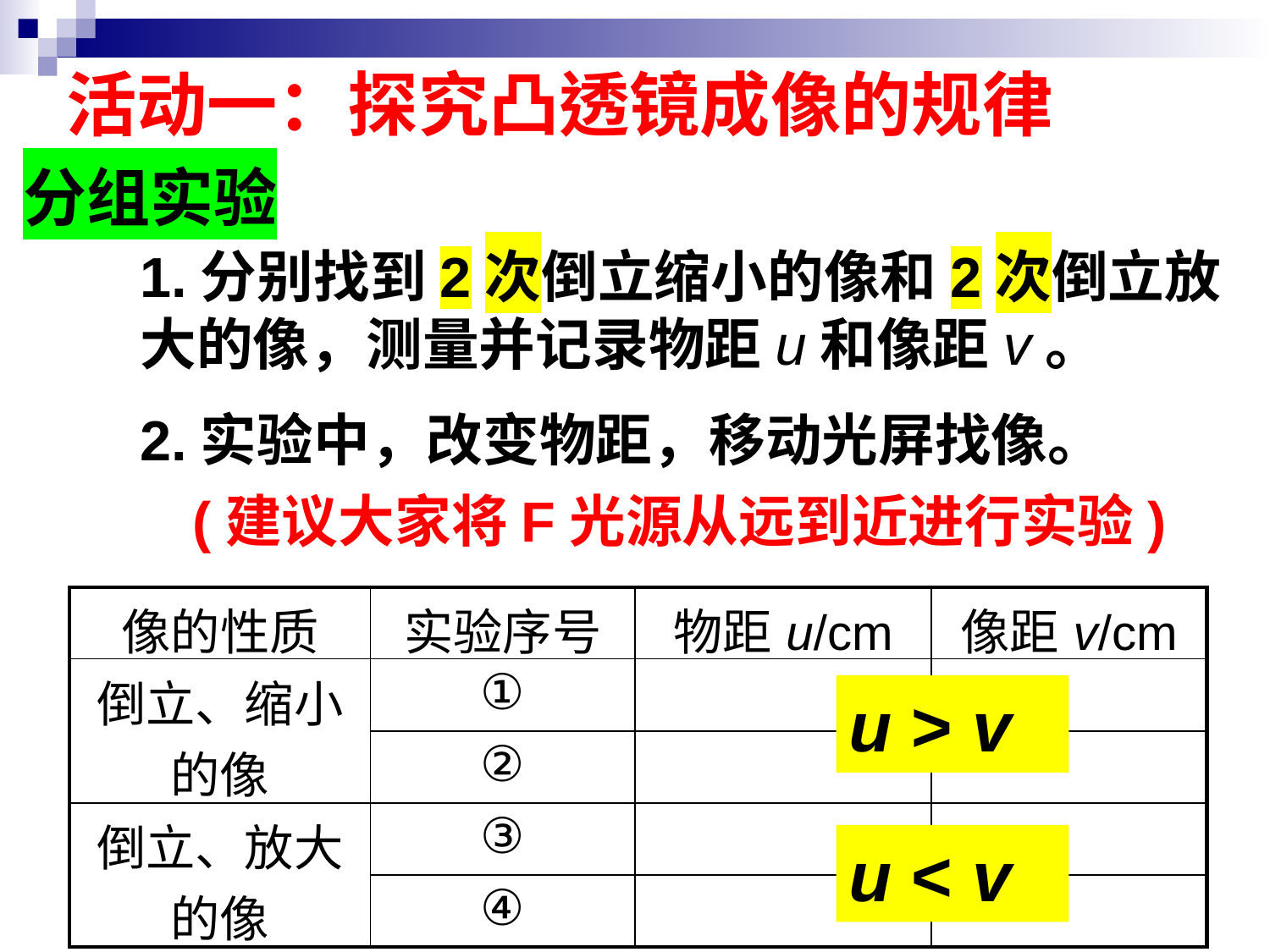

# 活动一：探究凸透镜成像的规律
分组实验
1.分别找到2次倒立缩小的像和2次倒立放大的像，测量并记录物距u和像距v。
2.实验中，改变物距，移动光屏找像。
(建议大家将F光源从远到近进行实验)
| 像的性质 | 实验序号 | 物距u/cm | 像距v/cm |
| --- | --- | --- | --- |
| 倒立、缩小的像 | ① |  |  |
|  | ② |  |  |
| 倒立、放大的像 | ③ |  |  |
|  | ④ |  |  |
u > v
u < v